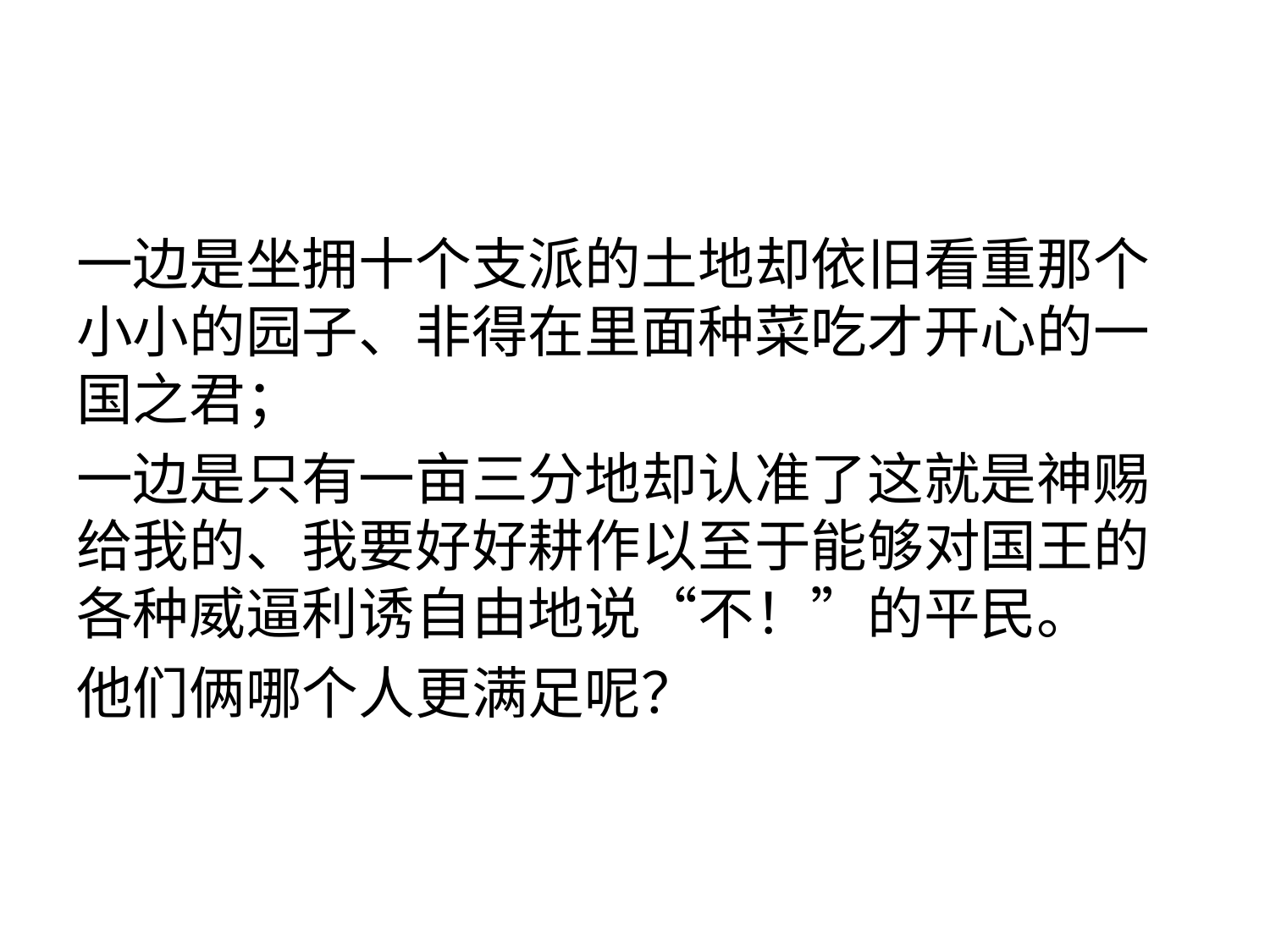

#
一边是坐拥十个支派的土地却依旧看重那个小小的园子、非得在里面种菜吃才开心的一国之君；
一边是只有一亩三分地却认准了这就是神赐给我的、我要好好耕作以至于能够对国王的各种威逼利诱自由地说“不！”的平民。
他们俩哪个人更满足呢？